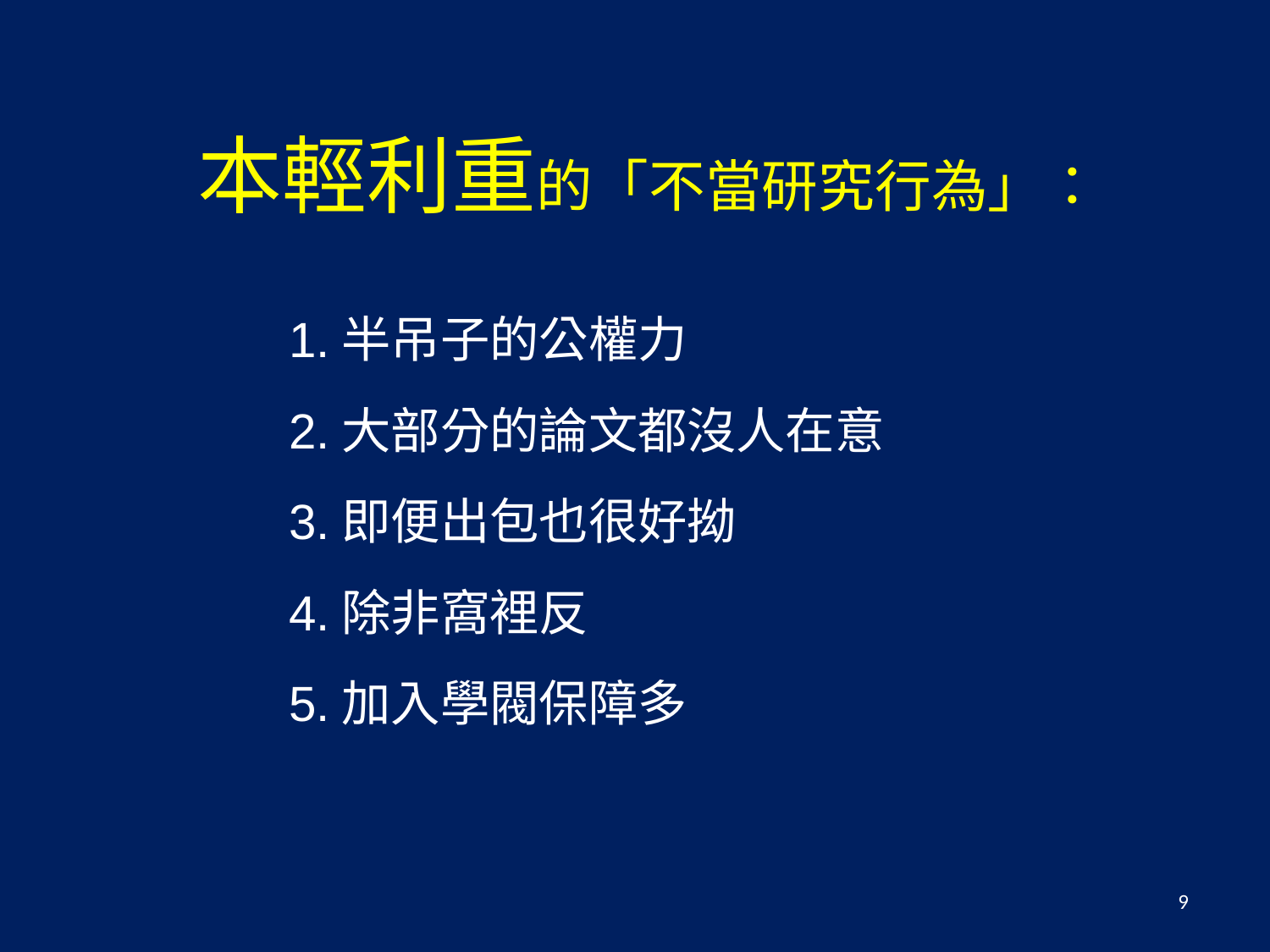

本輕利重的「不當研究行為」：

   1.半吊子的公權力
   2.大部分的論文都沒人在意
   3.即便出包也很好拗
   4.除非窩裡反
   5.加入學閥保障多
9